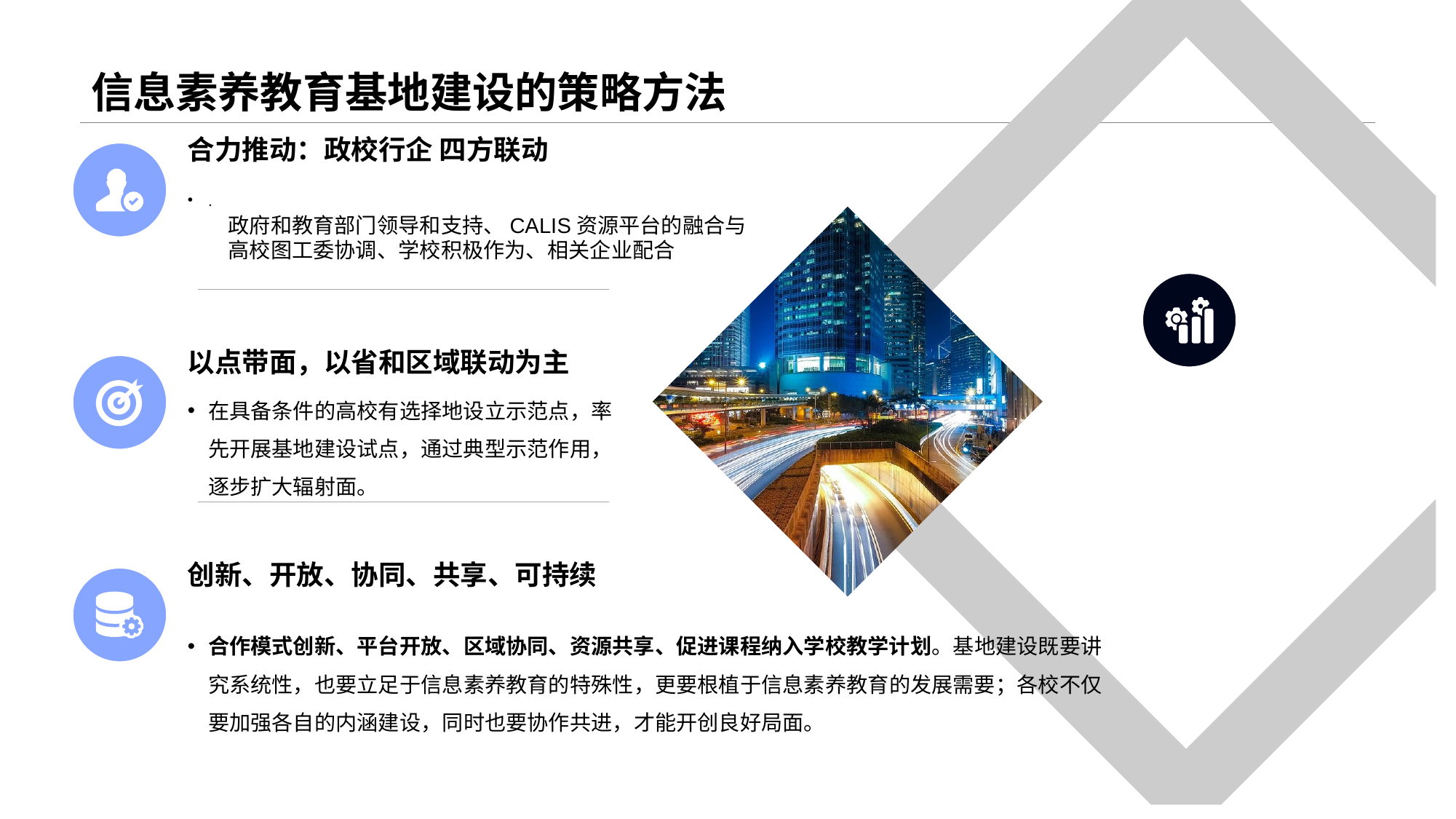

# 信息素养教育基地建设的策略方法

合力推动：政校行企 四方联动
.

以点带面，以省和区域联动为主
在具备条件的高校有选择地设立示范点，率先开展基地建设试点，通过典型示范作用，逐步扩大辐射面。

创新、开放、协同、共享、可持续
合作模式创新、平台开放、区域协同、资源共享、促进课程纳入学校教学计划。基地建设既要讲究系统性，也要立足于信息素养教育的特殊性，更要根植于信息素养教育的发展需要；各校不仅要加强各自的内涵建设，同时也要协作共进，才能开创良好局面。

政府和教育部门领导和支持、CALIS资源平台的融合与高校图工委协调、学校积极作为、相关企业配合
16